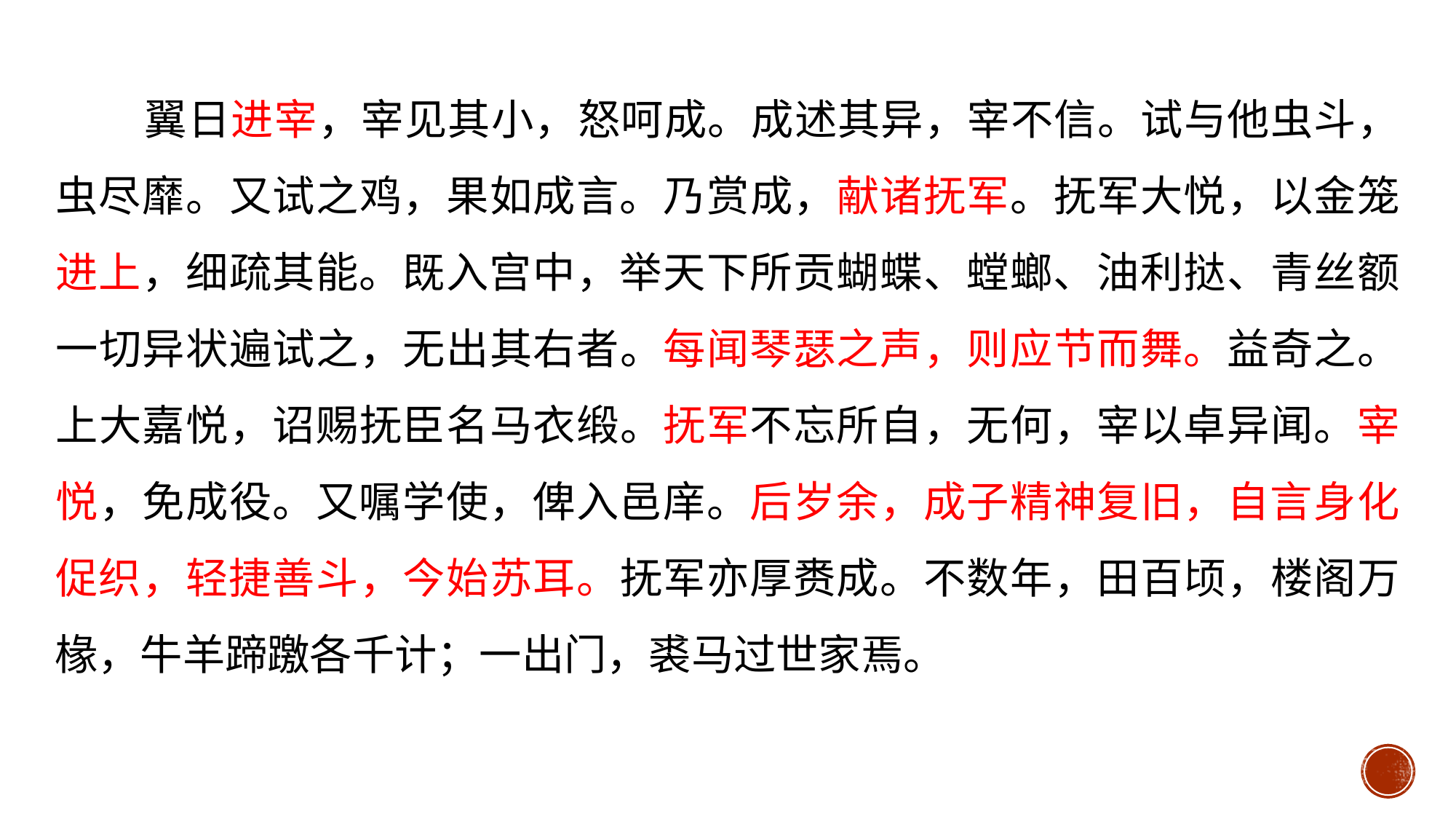

翼日进宰，宰见其小，怒呵成。成述其异，宰不信。试与他虫斗，虫尽靡。又试之鸡，果如成言。乃赏成，献诸抚军。抚军大悦，以金笼进上，细疏其能。既入宫中，举天下所贡蝴蝶、螳螂、油利挞、青丝额一切异状遍试之，无出其右者。每闻琴瑟之声，则应节而舞。益奇之。上大嘉悦，诏赐抚臣名马衣缎。抚军不忘所自，无何，宰以卓异闻。宰悦，免成役。又嘱学使，俾入邑庠。后岁余，成子精神复旧，自言身化促织，轻捷善斗，今始苏耳。抚军亦厚赉成。不数年，田百顷，楼阁万椽，牛羊蹄躈各千计；一出门，裘马过世家焉。